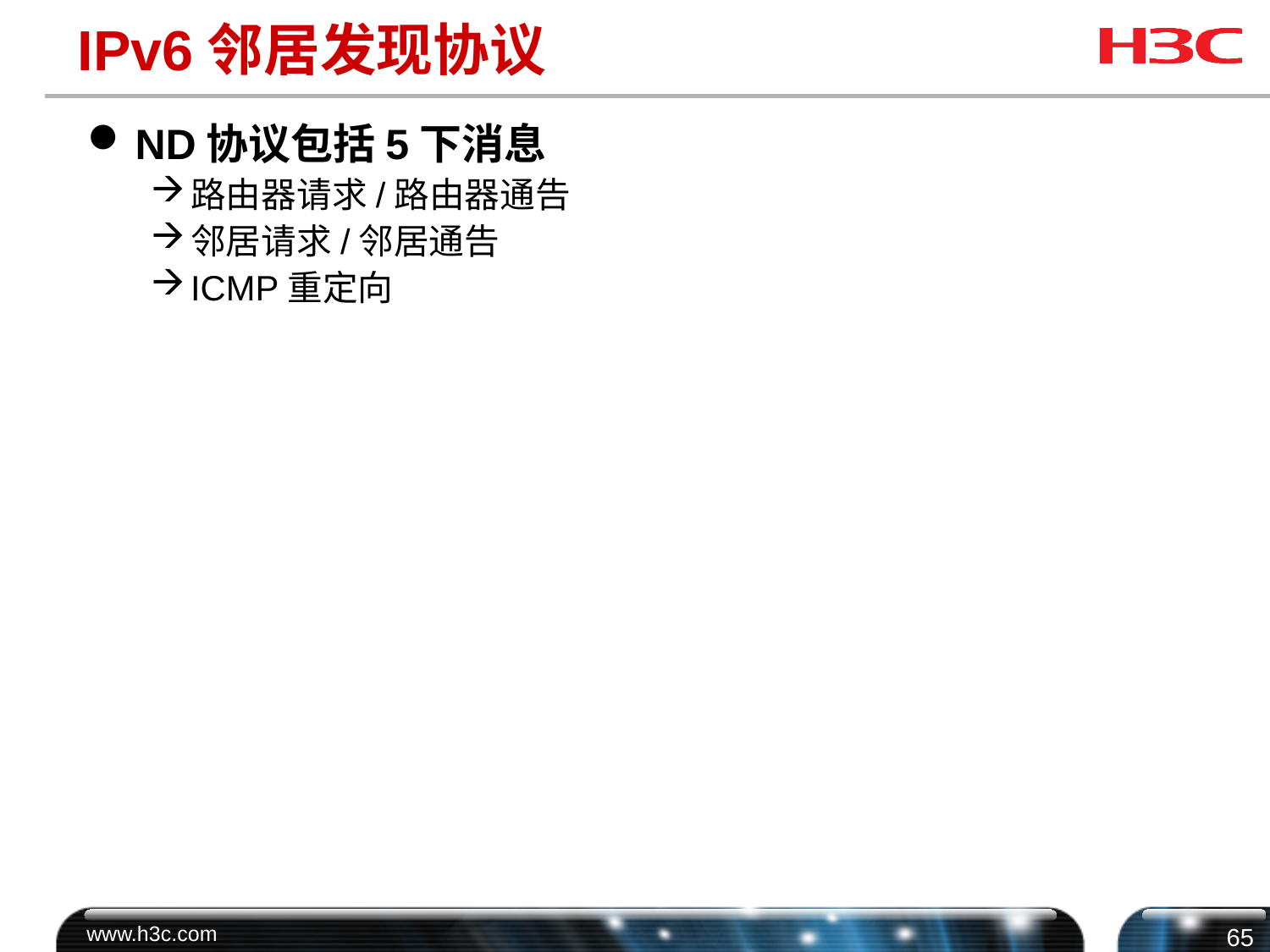

# IPv6邻居发现协议
ND协议包括5下消息
路由器请求/路由器通告
邻居请求/邻居通告
ICMP重定向